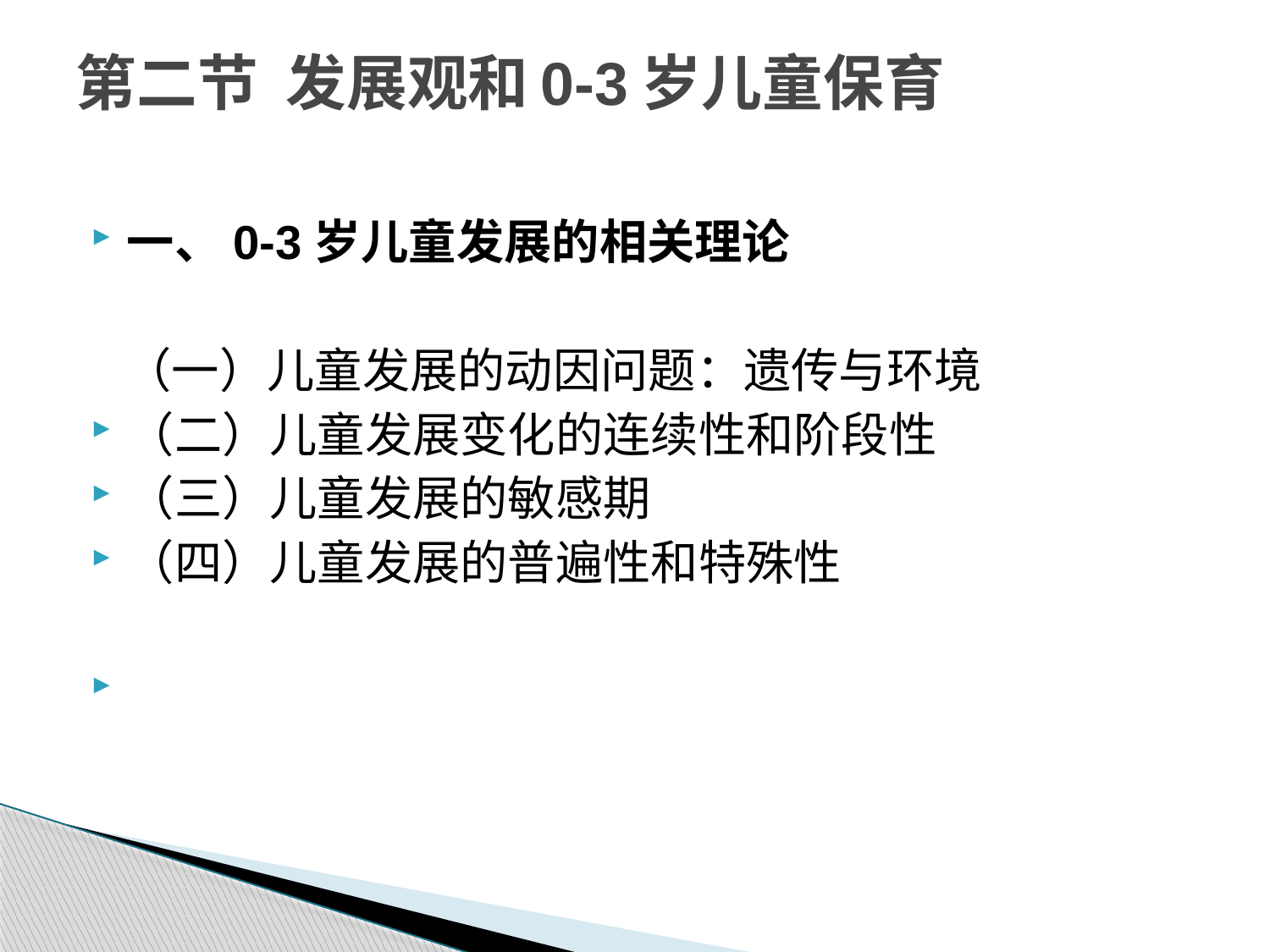

# 第二节  发展观和0-3岁儿童保育
一、0-3岁儿童发展的相关理论

  （一）儿童发展的动因问题：遗传与环境
（二）儿童发展变化的连续性和阶段性
（三）儿童发展的敏感期
（四）儿童发展的普遍性和特殊性